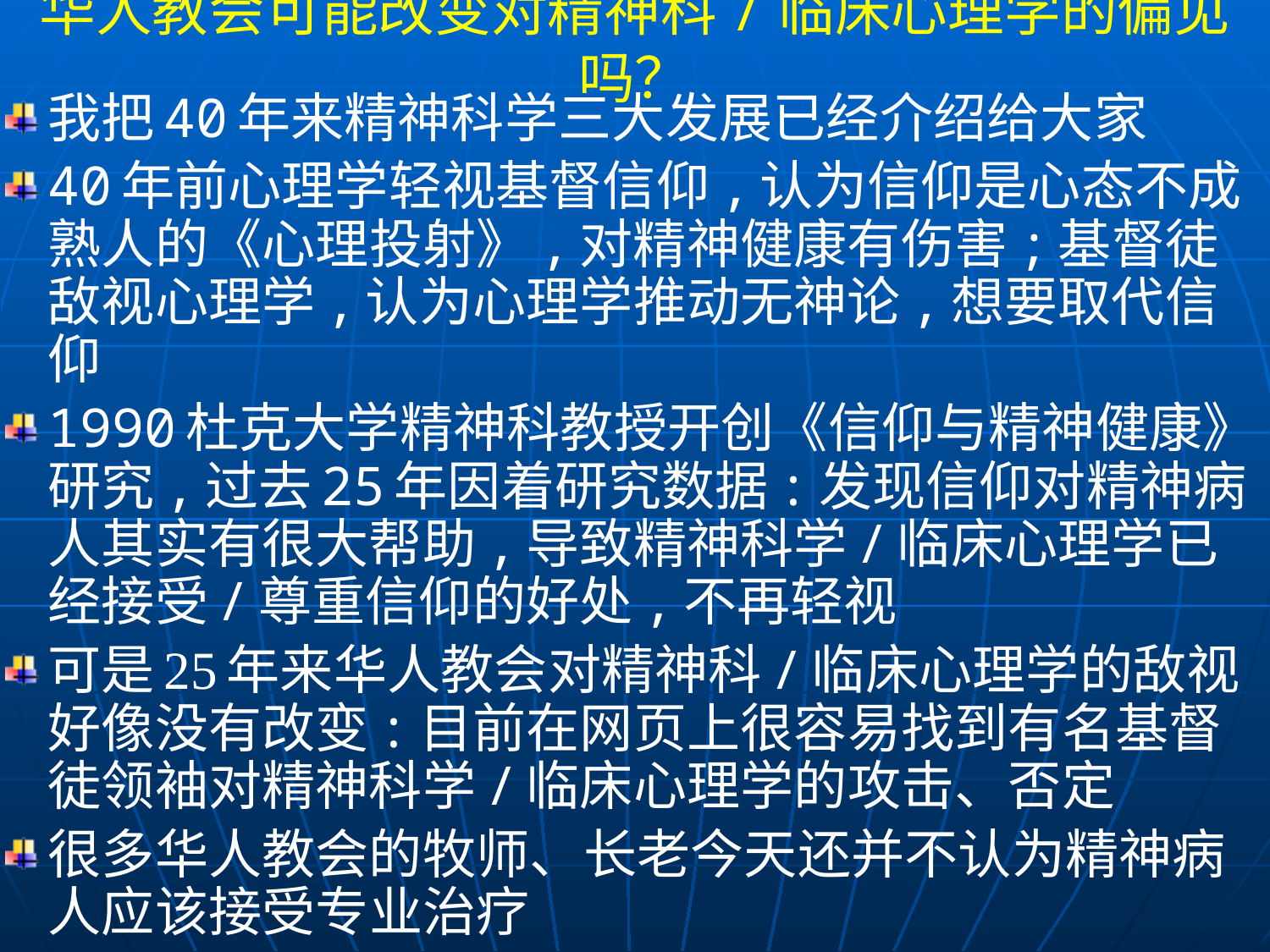

华人教会可能改变对精神科/临床心理学的偏见吗？
我把40年来精神科学三大发展已经介绍给大家
40年前心理学轻视基督信仰,认为信仰是心态不成熟人的《心理投射》,对精神健康有伤害;基督徒敌视心理学,认为心理学推动无神论,想要取代信仰
1990杜克大学精神科教授开创《信仰与精神健康》研究,过去25年因着研究数据:发现信仰对精神病人其实有很大帮助,导致精神科学/临床心理学已经接受/尊重信仰的好处,不再轻视
可是25年来华人教会对精神科/临床心理学的敌视好像没有改变:目前在网页上很容易找到有名基督徒领袖对精神科学/临床心理学的攻击、否定
很多华人教会的牧师、长老今天还并不认为精神病人应该接受专业治疗